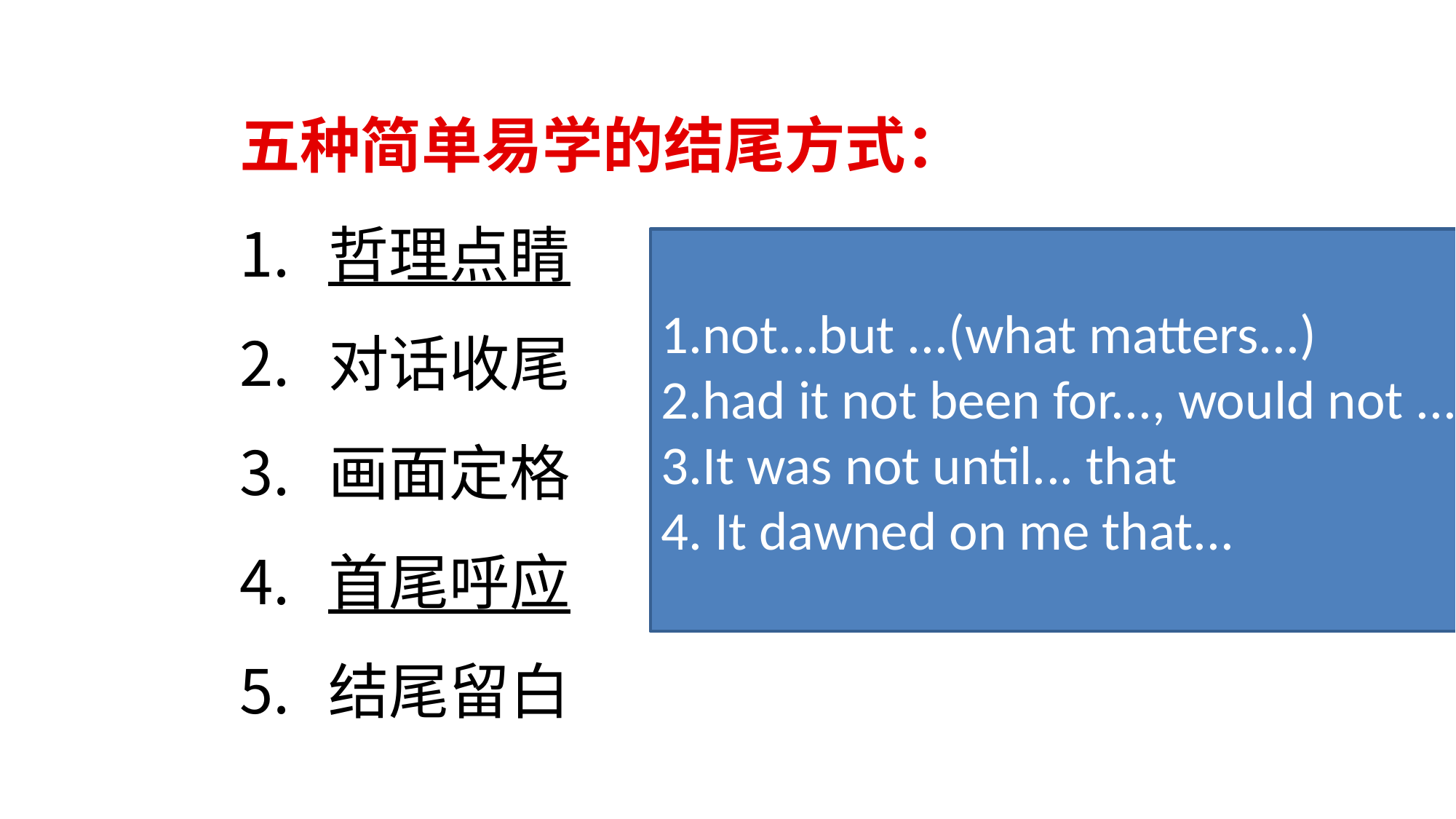

五种简单易学的结尾方式：
哲理点睛
对话收尾
画面定格
首尾呼应
结尾留白
1.not...but ...(what matters...)
2.had it not been for..., would not ...
3.It was not until... that
4. It dawned on me that...